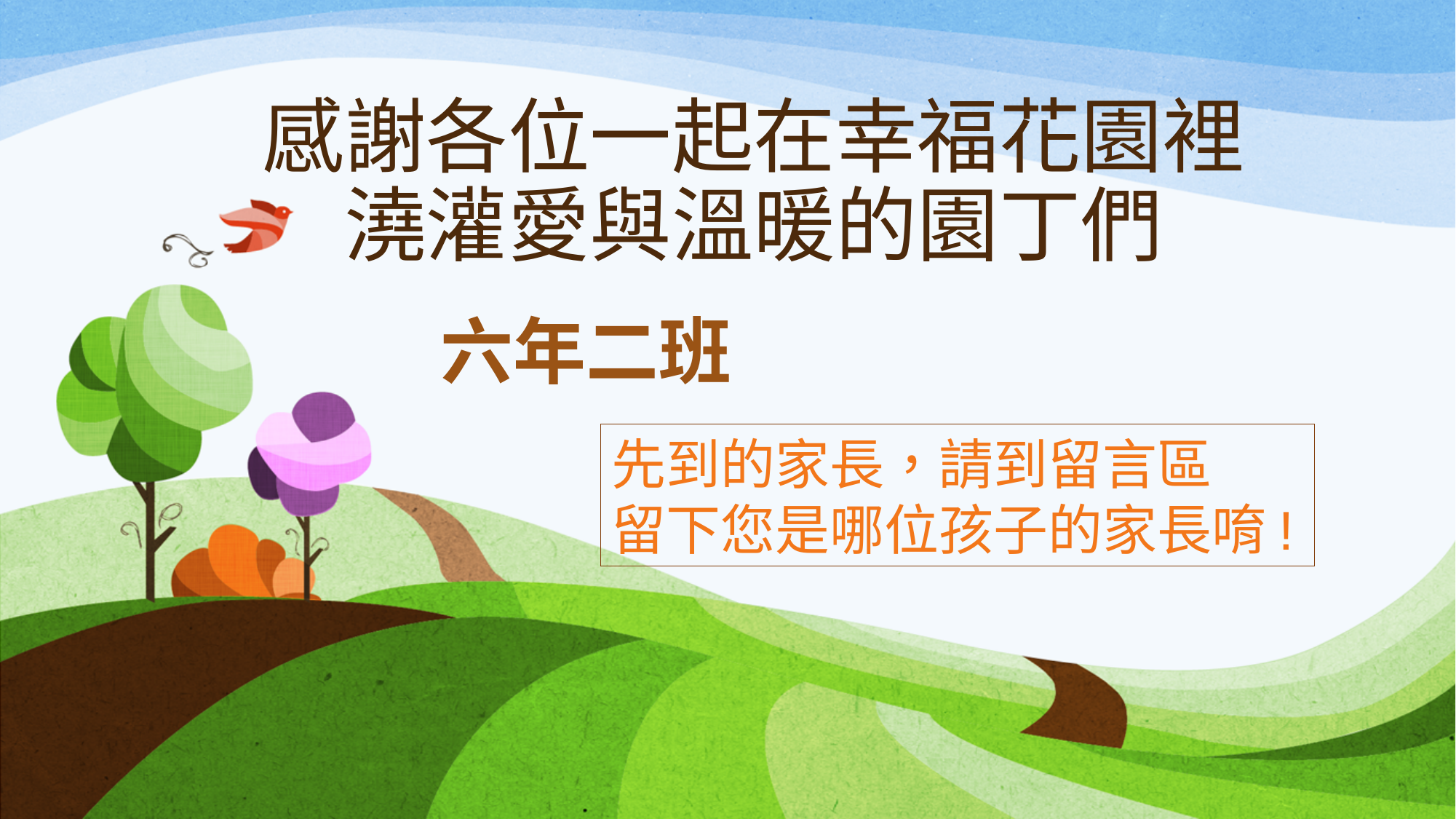

# 感謝各位一起在幸福花園裡 澆灌愛與溫暖的園丁們
六年二班
先到的家長，請到留言區
留下您是哪位孩子的家長唷!